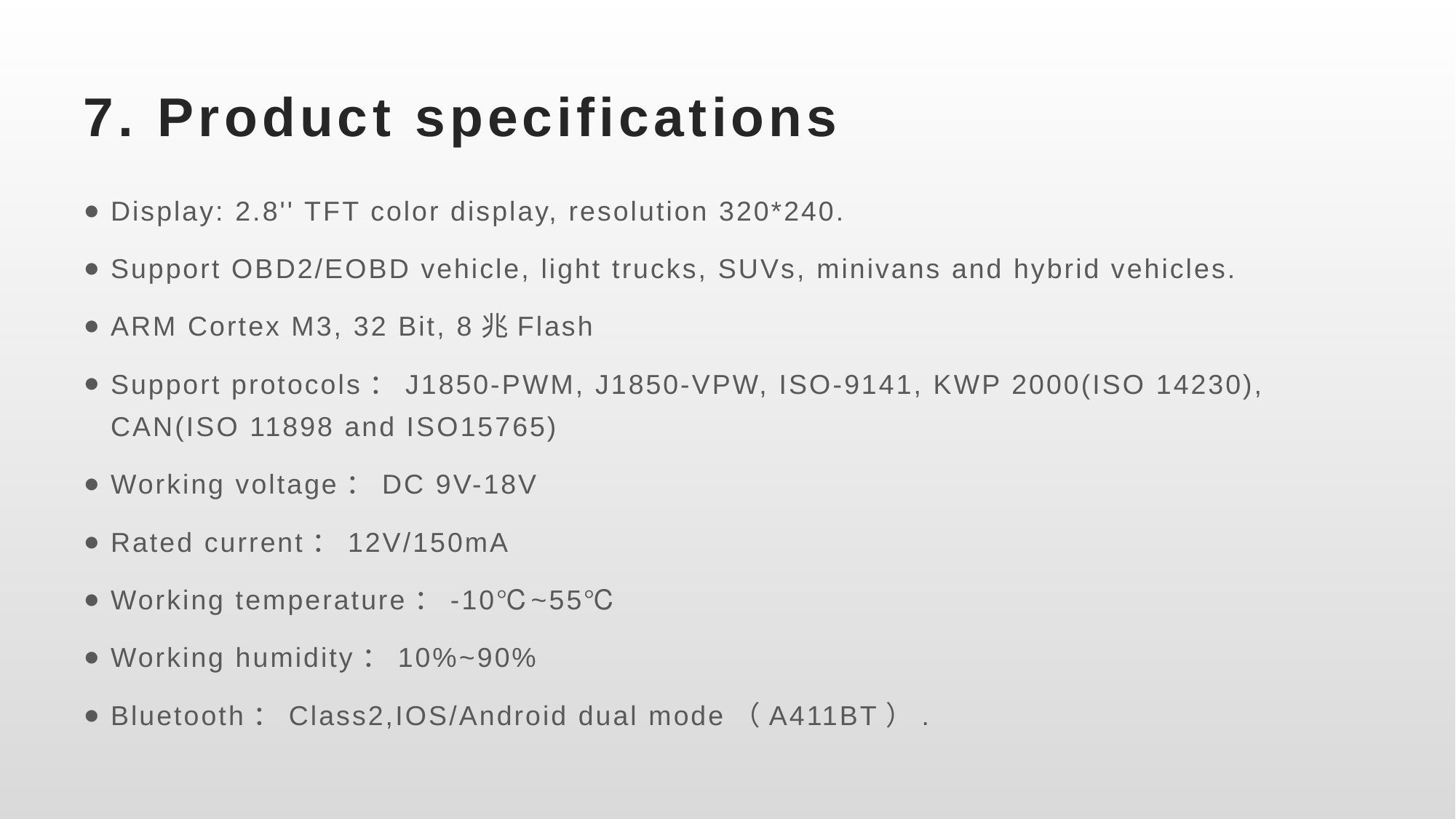

# 7. Product specifications
Display: 2.8'' TFT color display, resolution 320*240.
Support OBD2/EOBD vehicle, light trucks, SUVs, minivans and hybrid vehicles.
ARM Cortex M3, 32 Bit, 8兆Flash
Support protocols：J1850-PWM, J1850-VPW, ISO-9141, KWP 2000(ISO 14230), CAN(ISO 11898 and ISO15765)
Working voltage：DC 9V-18V
Rated current：12V/150mA
Working temperature：-10℃~55℃
Working humidity：10%~90%
Bluetooth：Class2,IOS/Android dual mode（A411BT）.